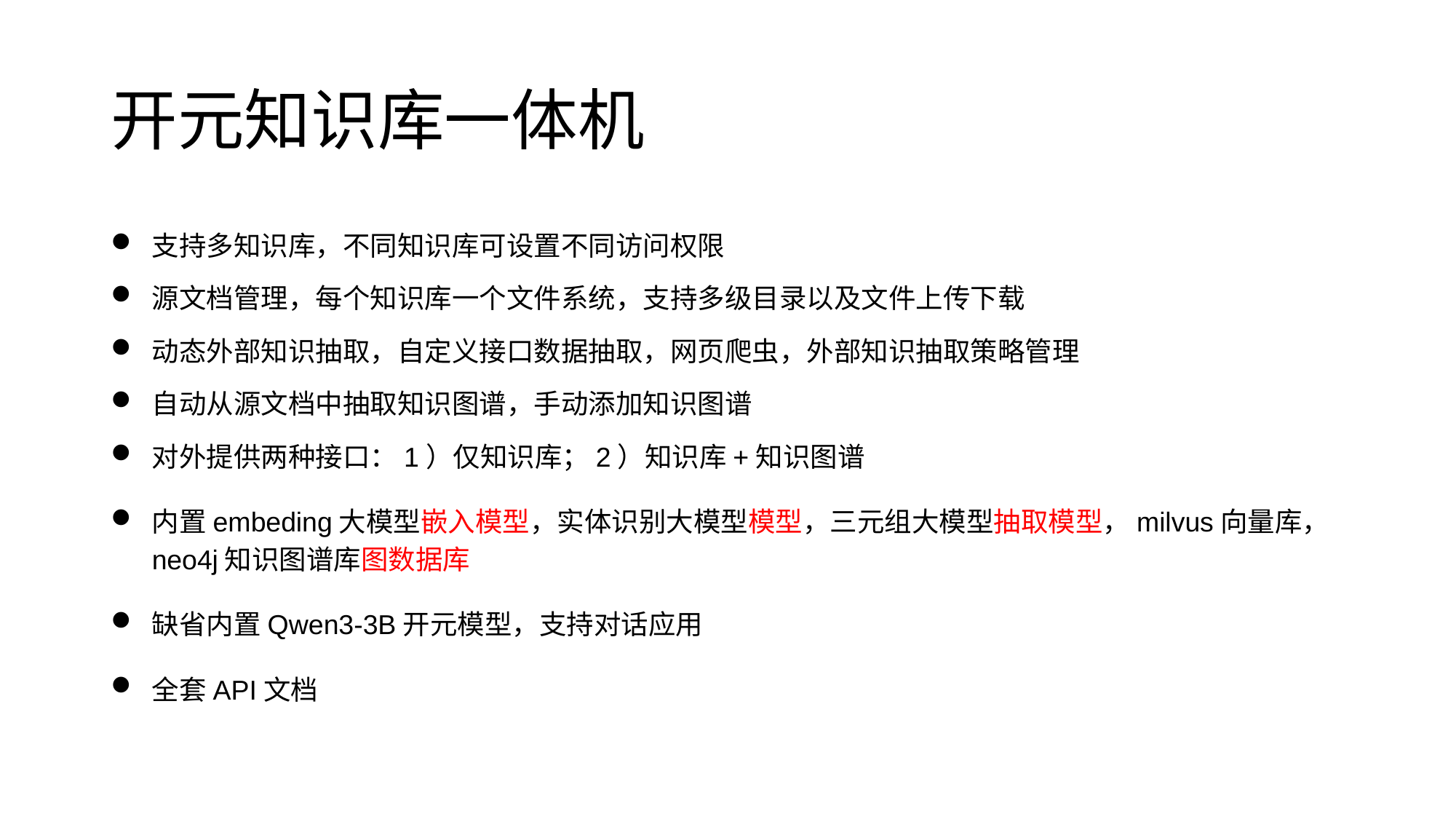

# 开元知识库一体机
支持多知识库，不同知识库可设置不同访问权限
源文档管理，每个知识库一个文件系统，支持多级目录以及文件上传下载
动态外部知识抽取，自定义接口数据抽取，网页爬虫，外部知识抽取策略管理
自动从源文档中抽取知识图谱，手动添加知识图谱
对外提供两种接口：1）仅知识库；2）知识库+知识图谱
内置embeding大模型嵌入模型，实体识别大模型模型，三元组大模型抽取模型，milvus向量库，neo4j知识图谱库图数据库
缺省内置Qwen3-3B开元模型，支持对话应用
全套API文档